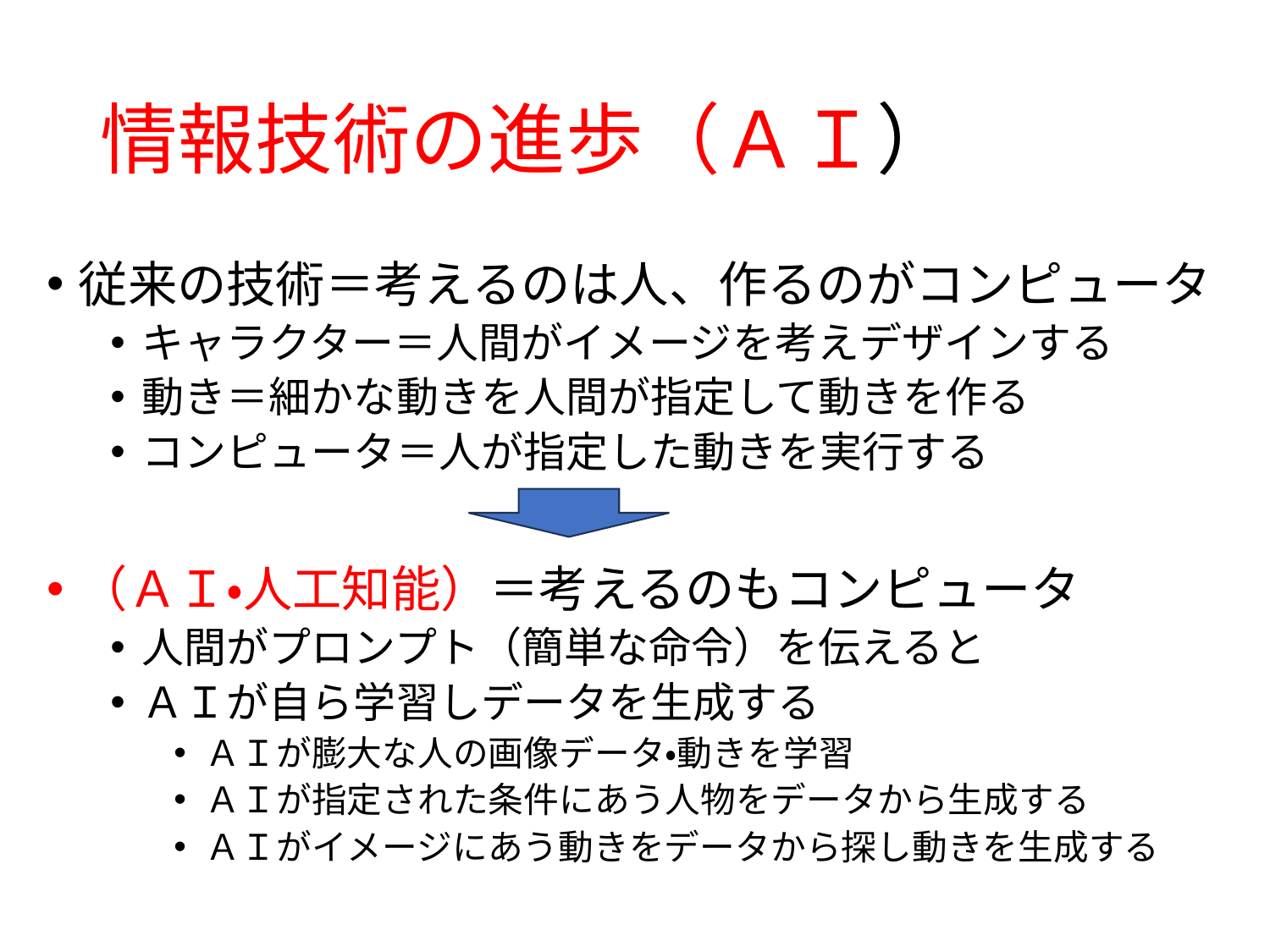

# 情報技術の進歩（ＡＩ）
従来の技術＝考えるのは人、作るのがコンピュータ
キャラクター＝人間がイメージを考えデザインする
動き＝細かな動きを人間が指定して動きを作る
コンピュータ＝人が指定した動きを実行する

（ＡＩ・人工知能）＝考えるのもコンピュータ
人間がプロンプト（簡単な命令）を伝えると
ＡＩが自ら学習しデータを生成する
ＡＩが膨大な人の画像データ・動きを学習
ＡＩが指定された条件にあう人物をデータから生成する
ＡＩがイメージにあう動きをデータから探し動きを生成する